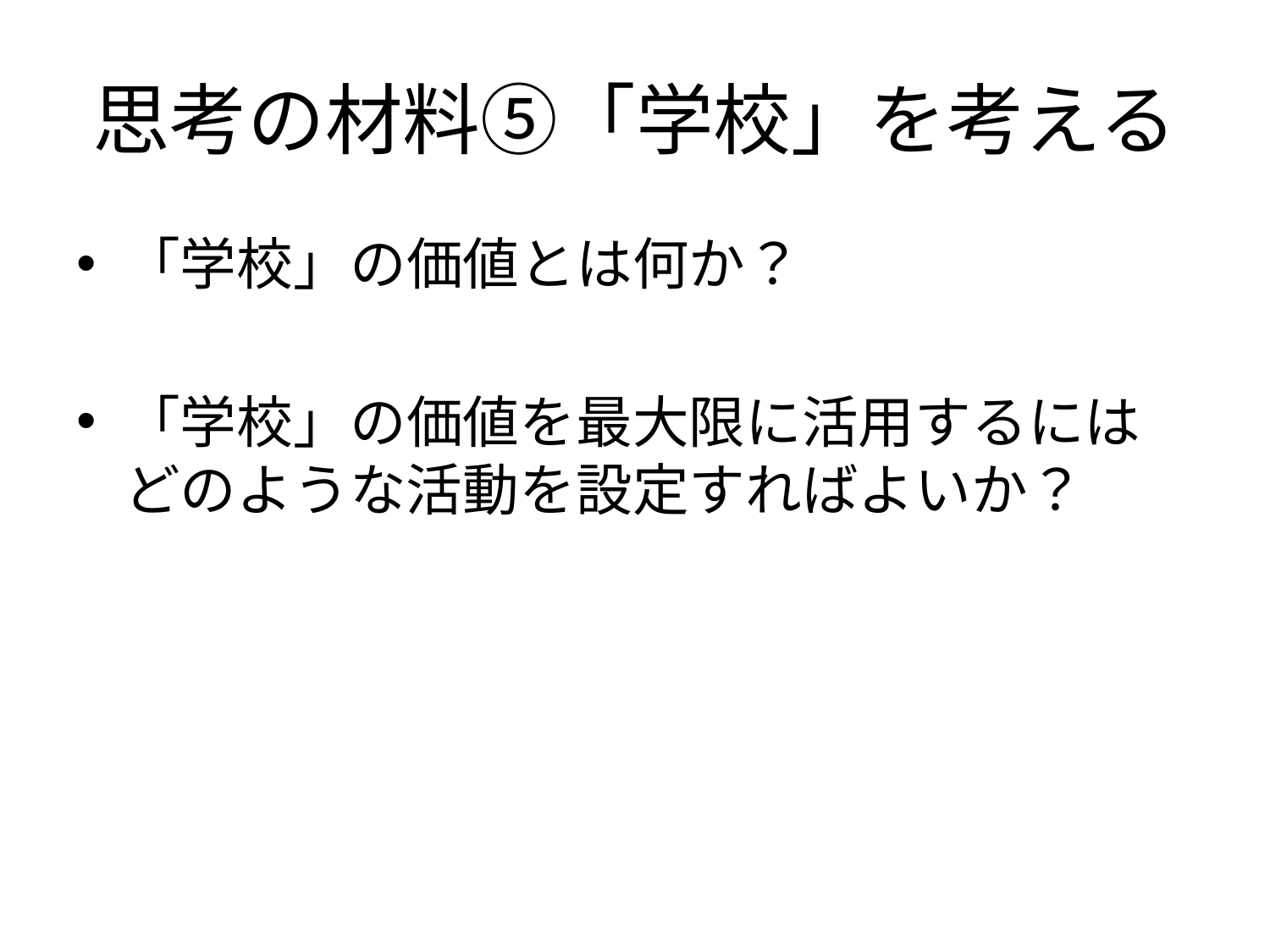

# 思考の材料⑤「学校」を考える
「学校」の価値とは何か？

「学校」の価値を最大限に活用するにはどのような活動を設定すればよいか？